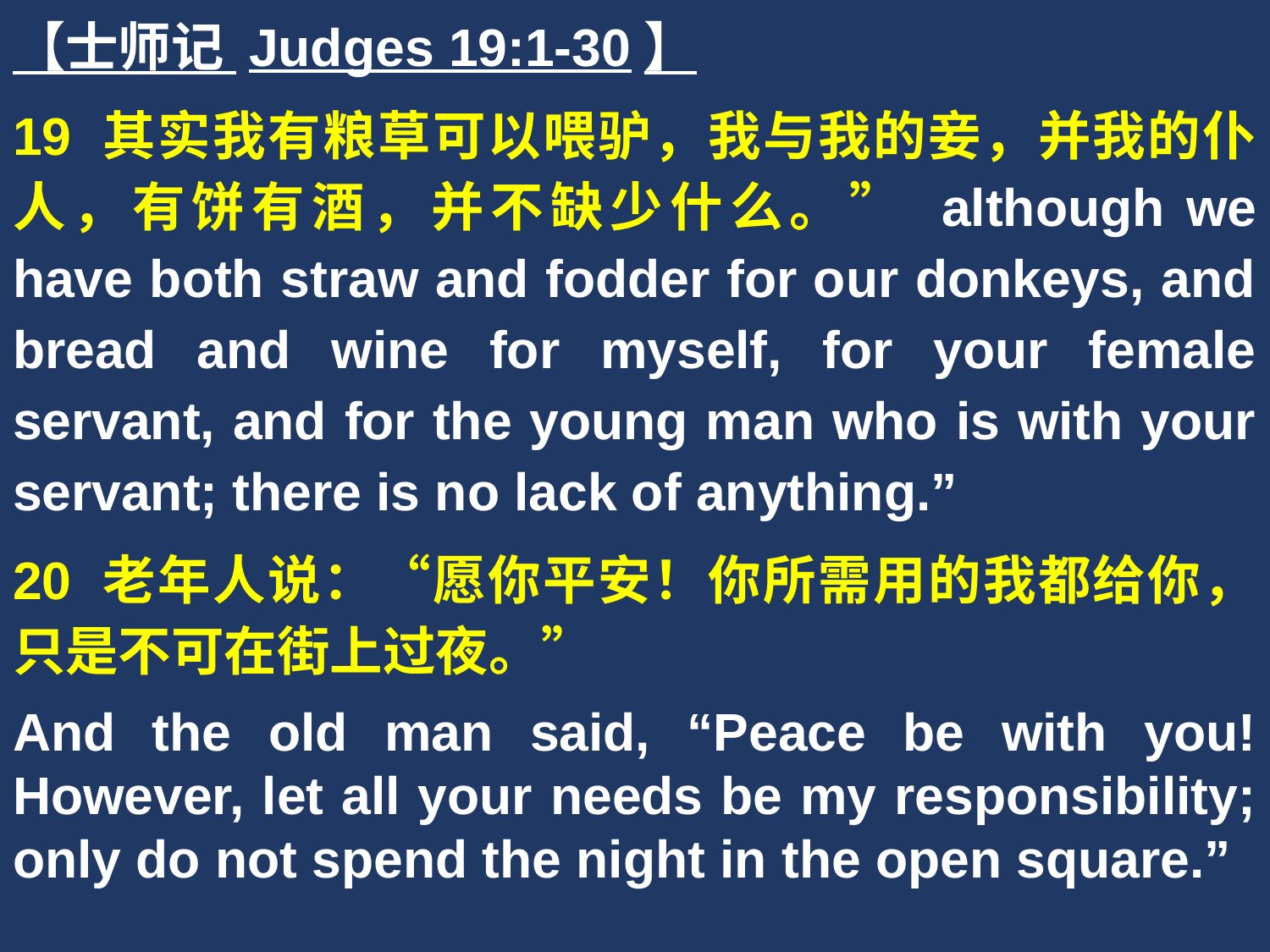

【士师记 Judges 19:1-30】
19 其实我有粮草可以喂驴，我与我的妾，并我的仆人，有饼有酒，并不缺少什么。” although we have both straw and fodder for our donkeys, and bread and wine for myself, for your female servant, and for the young man who is with your servant; there is no lack of anything.”
20 老年人说：“愿你平安！你所需用的我都给你，只是不可在街上过夜。”
And the old man said, “Peace be with you! However, let all your needs be my responsibility; only do not spend the night in the open square.”